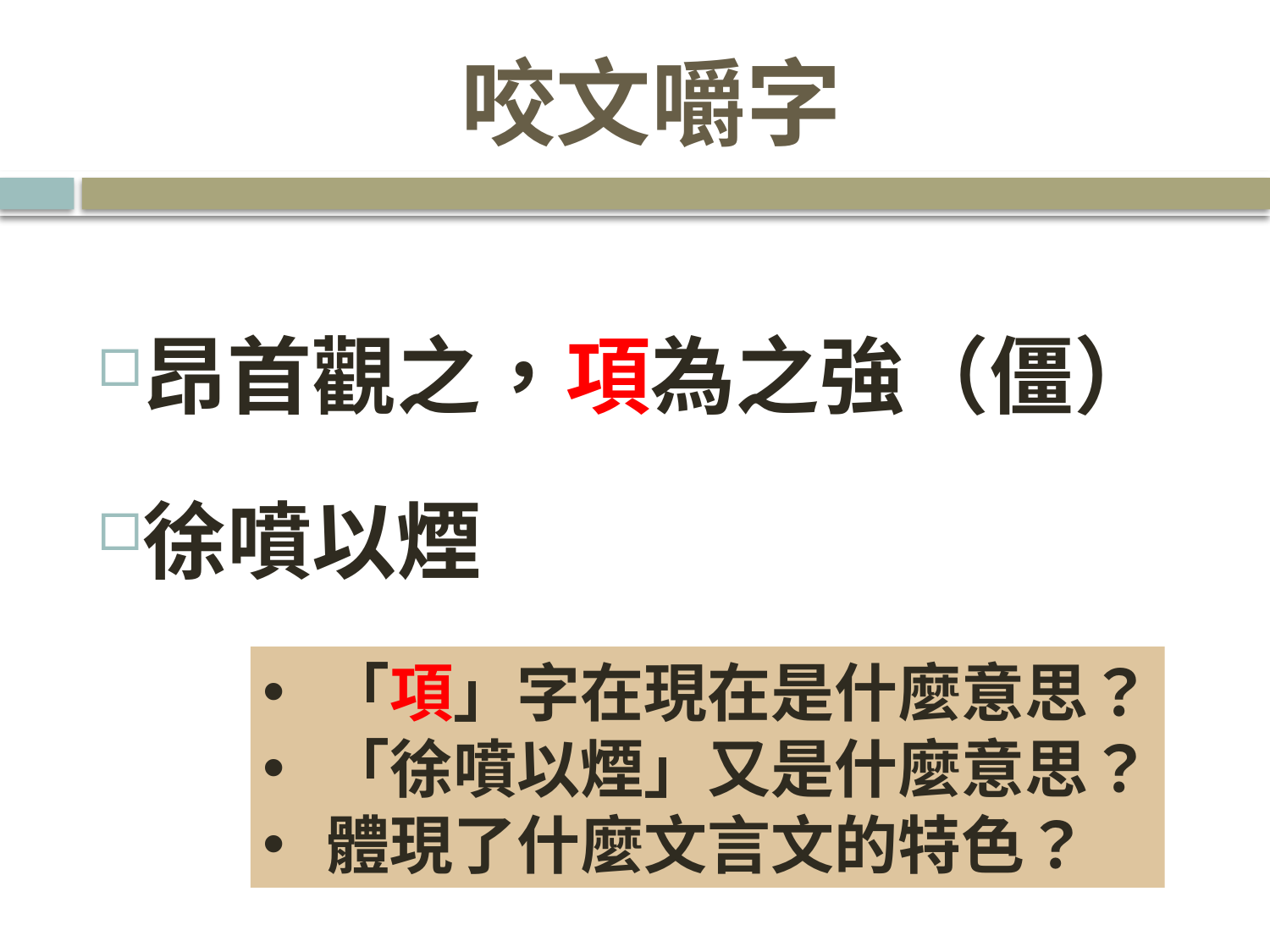

# 咬文嚼字
昂首觀之，項為之強（僵）
徐噴以煙
「項」字在現在是什麼意思？
「徐噴以煙」又是什麼意思？
體現了什麼文言文的特色？